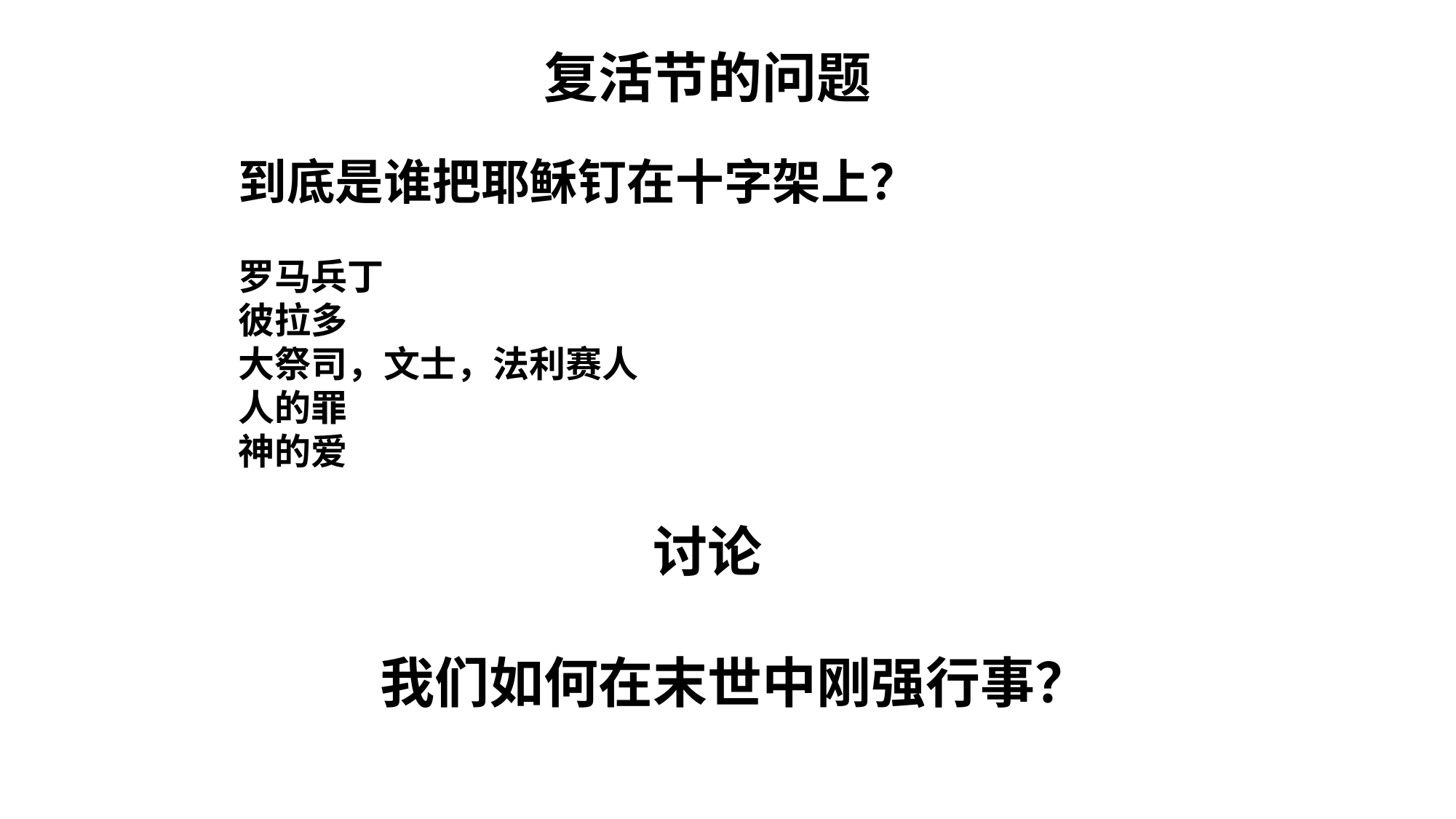

复活节的问题
到底是谁把耶稣钉在十字架上？

罗马兵丁
彼拉多
大祭司，文士，法利赛人
人的罪
神的爱
讨论

我们如何在末世中刚强行事？